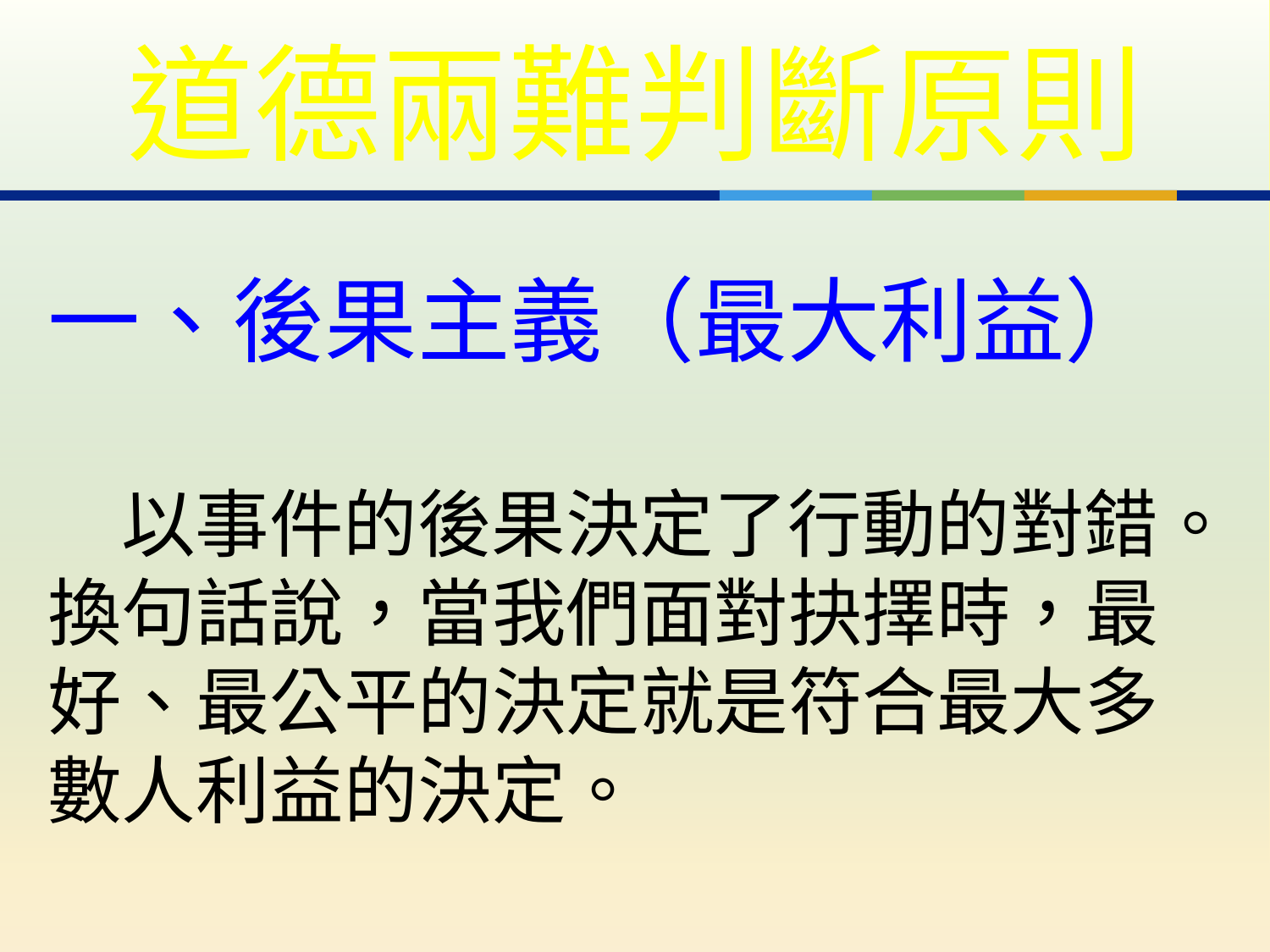

# 道德兩難判斷原則
一、後果主義（最大利益）

     以事件的後果決定了行動的對錯。換句話說，當我們面對抉擇時，最好、最公平的決定就是符合最大多數人利益的決定。